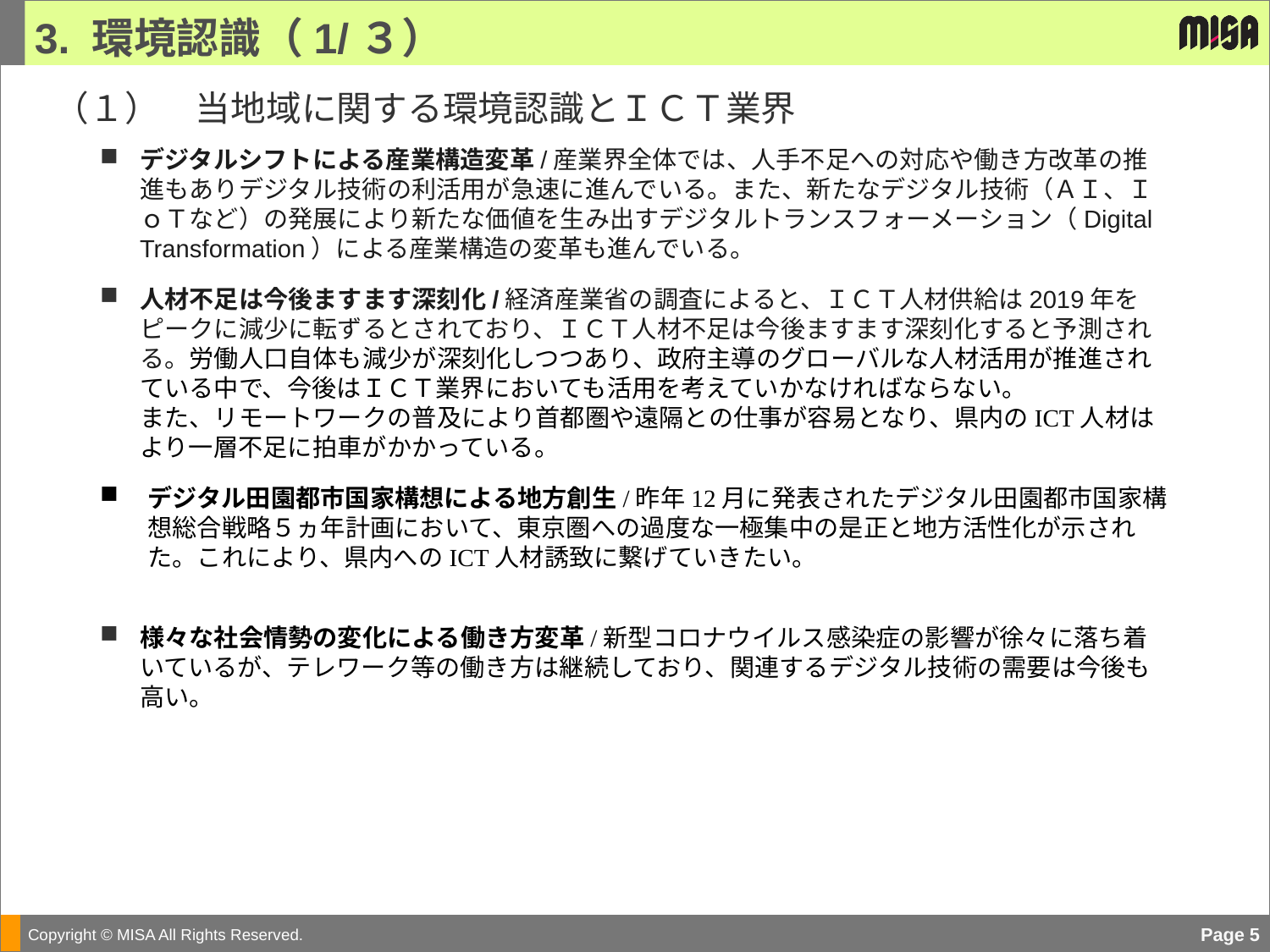

3. 環境認識（1/３）
（１）　当地域に関する環境認識とＩＣＴ業界
デジタルシフトによる産業構造変革/産業界全体では、人手不足への対応や働き方改革の推進もありデジタル技術の利活用が急速に進んでいる。また、新たなデジタル技術（ＡＩ、ＩｏＴなど）の発展により新たな価値を生み出すデジタルトランスフォーメーション（Digital Transformation）による産業構造の変革も進んでいる。
人材不足は今後ますます深刻化/経済産業省の調査によると、ＩＣＴ人材供給は2019年をピークに減少に転ずるとされており、ＩＣＴ人材不足は今後ますます深刻化すると予測される。労働人口自体も減少が深刻化しつつあり、政府主導のグローバルな人材活用が推進されている中で、今後はＩＣＴ業界においても活用を考えていかなければならない。
また、リモートワークの普及により首都圏や遠隔との仕事が容易となり、県内のICT人材はより一層不足に拍車がかかっている。
デジタル田園都市国家構想による地方創生/昨年12月に発表されたデジタル田園都市国家構想総合戦略５ヵ年計画において、東京圏への過度な一極集中の是正と地方活性化が示された。これにより、県内へのICT人材誘致に繋げていきたい。

様々な社会情勢の変化による働き方変革/新型コロナウイルス感染症の影響が徐々に落ち着いているが、テレワーク等の働き方は継続しており、関連するデジタル技術の需要は今後も高い。